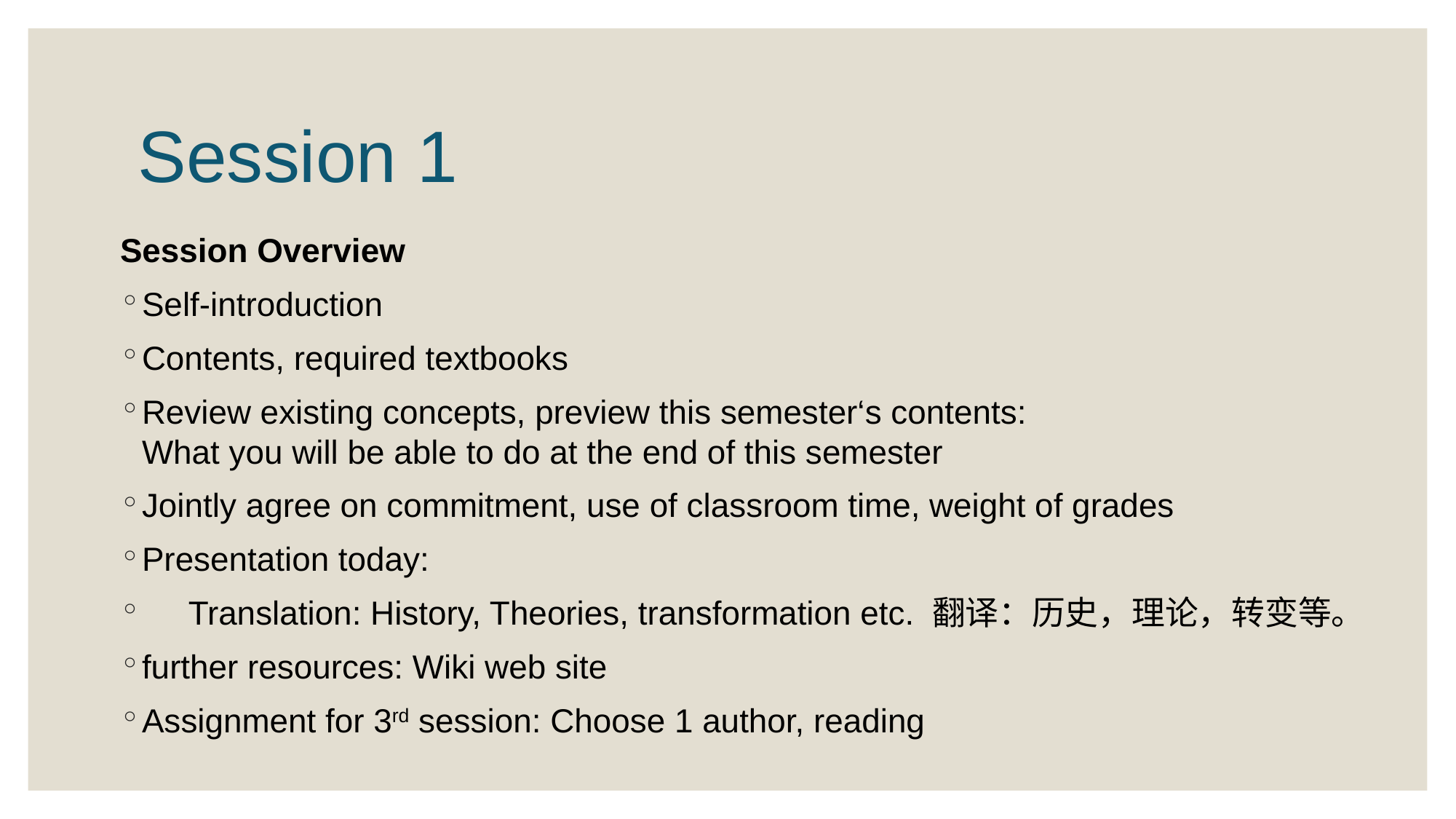

# Session 1
Session Overview
Self-introduction
Contents, required textbooks
Review existing concepts, preview this semester‘s contents:
What you will be able to do at the end of this semester
Jointly agree on commitment, use of classroom time, weight of grades
Presentation today:
     Translation: History, Theories, transformation etc. 翻译：历史，理论，转变等。
further resources: Wiki web site
Assignment for 3rd session: Choose 1 author, reading